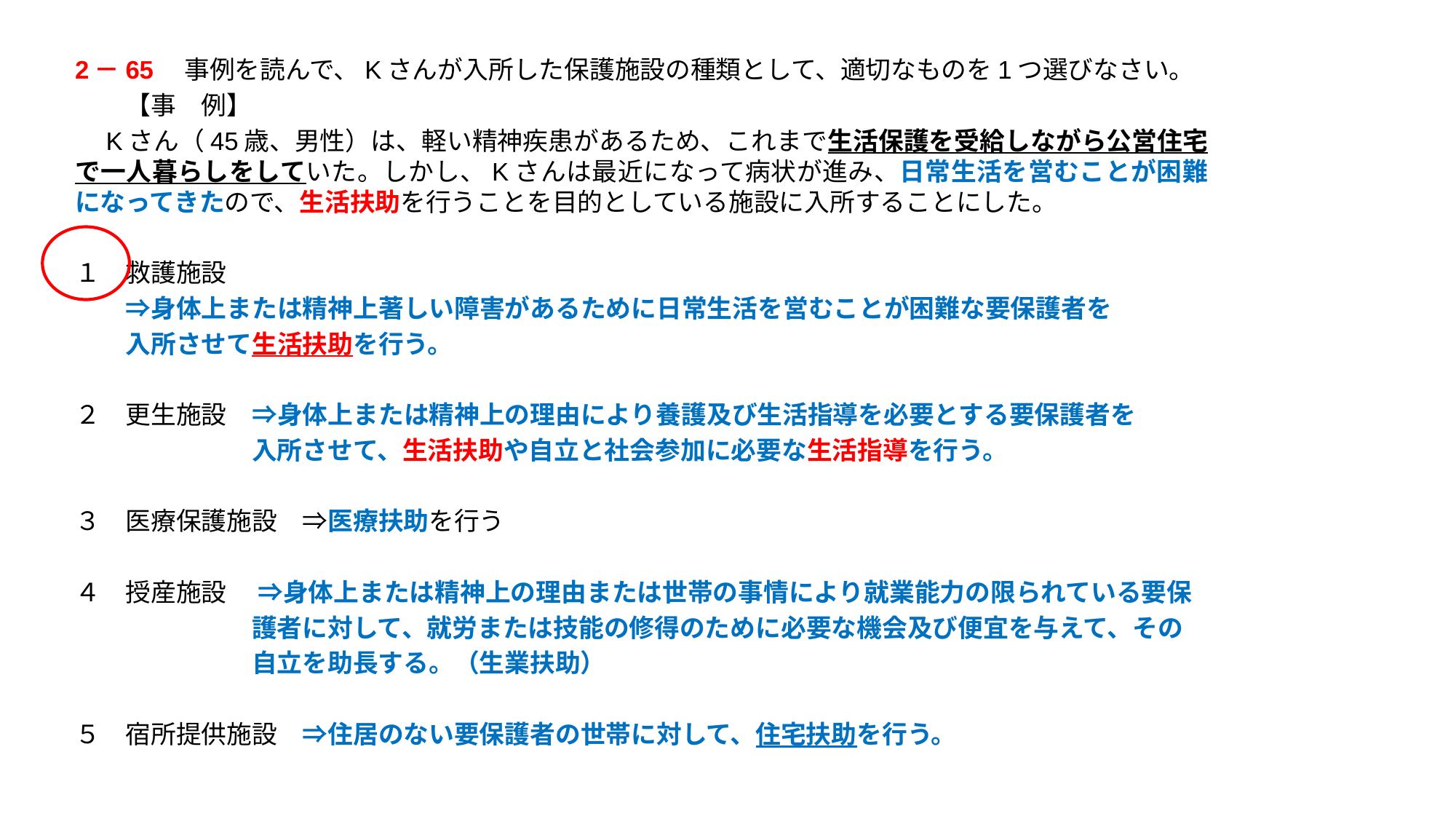

2－65　事例を読んで、Kさんが入所した保護施設の種類として、適切なものを1つ選びなさい。
　　【事　例】
　Kさん（45歳、男性）は、軽い精神疾患があるため、これまで生活保護を受給しながら公営住宅で一人暮らしをしていた。しかし、Kさんは最近になって病状が進み、日常生活を営むことが困難になってきたので、生活扶助を行うことを目的としている施設に入所することにした。

１　救護施設
　　⇒身体上または精神上著しい障害があるために日常生活を営むことが困難な要保護者を
　　入所させて生活扶助を行う。

２　更生施設　⇒身体上または精神上の理由により養護及び生活指導を必要とする要保護者を
　　　　　　　入所させて、生活扶助や自立と社会参加に必要な生活指導を行う。

３　医療保護施設　⇒医療扶助を行う

４　授産施設　 ⇒身体上または精神上の理由または世帯の事情により就業能力の限られている要保
　　　　　　　護者に対して、就労または技能の修得のために必要な機会及び便宜を与えて、その
　　　　　　　自立を助長する。（生業扶助）

５　宿所提供施設　⇒住居のない要保護者の世帯に対して、住宅扶助を行う。